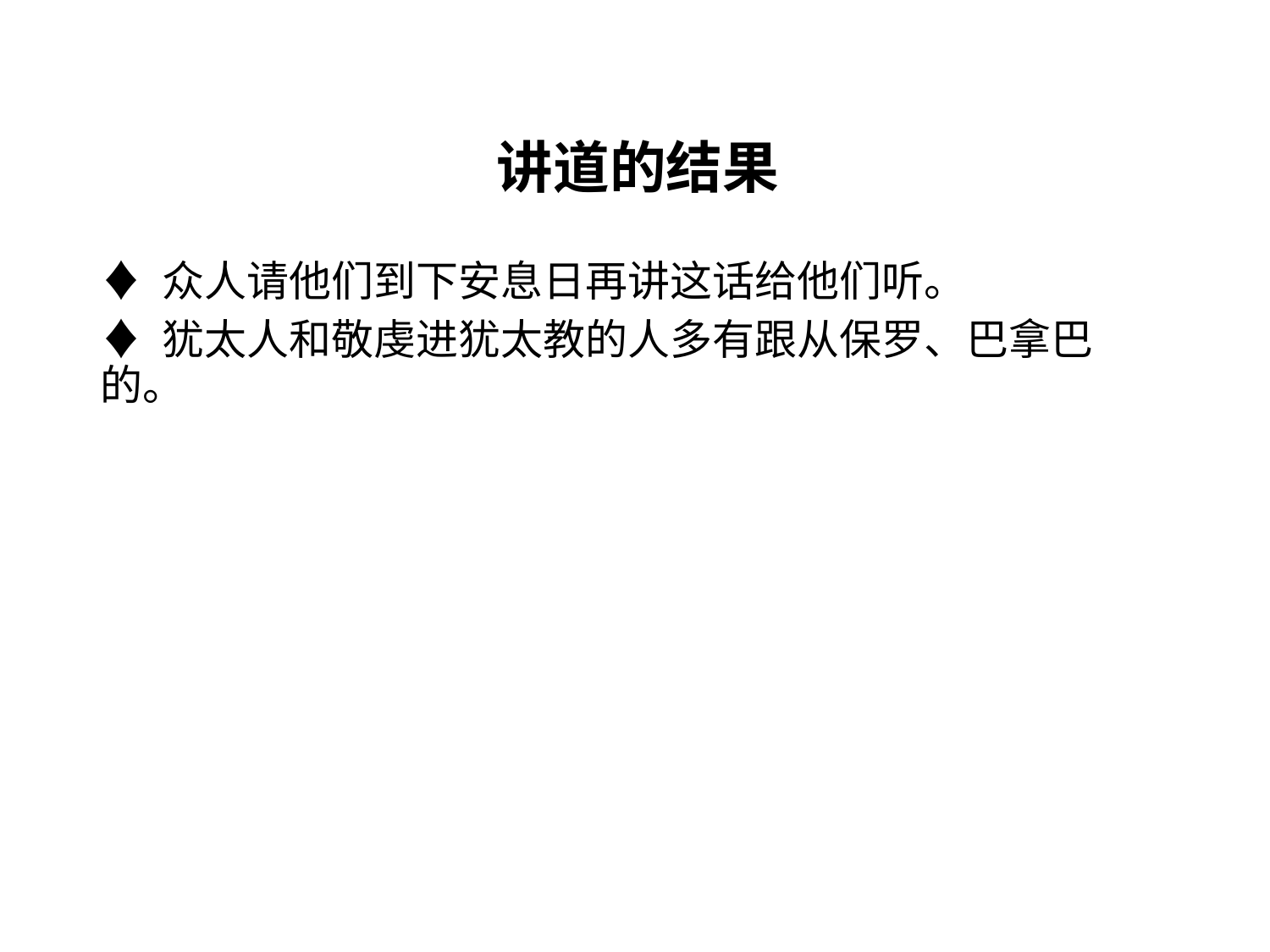

# 讲道的结果
♦ 众人请他们到下安息日再讲这话给他们听。
♦ 犹太人和敬虔进犹太教的人多有跟从保罗、巴拿巴的。